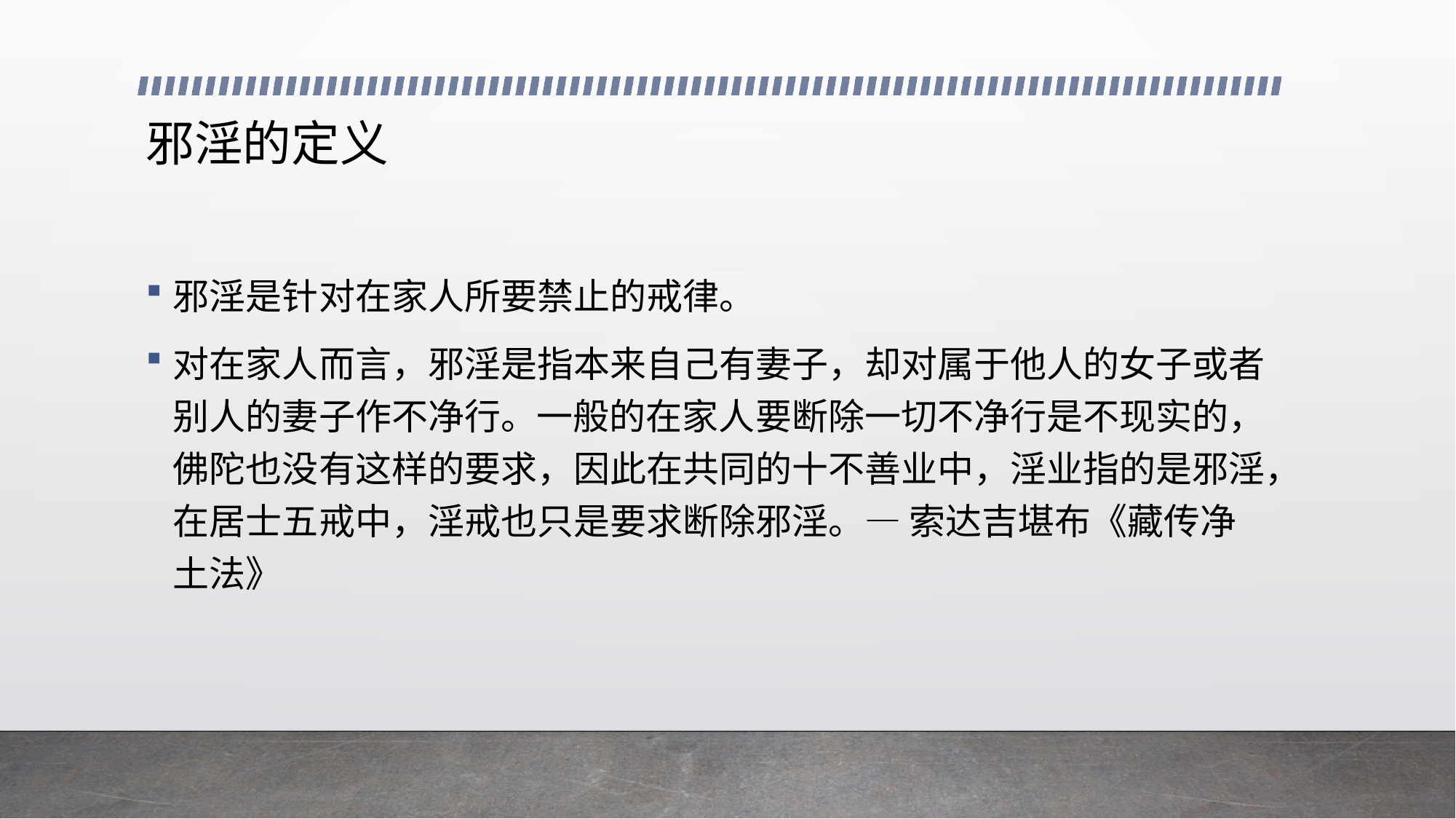

# 邪淫的定义
邪淫是针对在家人所要禁止的戒律。
对在家人而言，邪淫是指本来自己有妻子，却对属于他人的女子或者别人的妻子作不净行。一般的在家人要断除一切不净行是不现实的，佛陀也没有这样的要求，因此在共同的十不善业中，淫业指的是邪淫，在居士五戒中，淫戒也只是要求断除邪淫。— 索达吉堪布《藏传净土法》